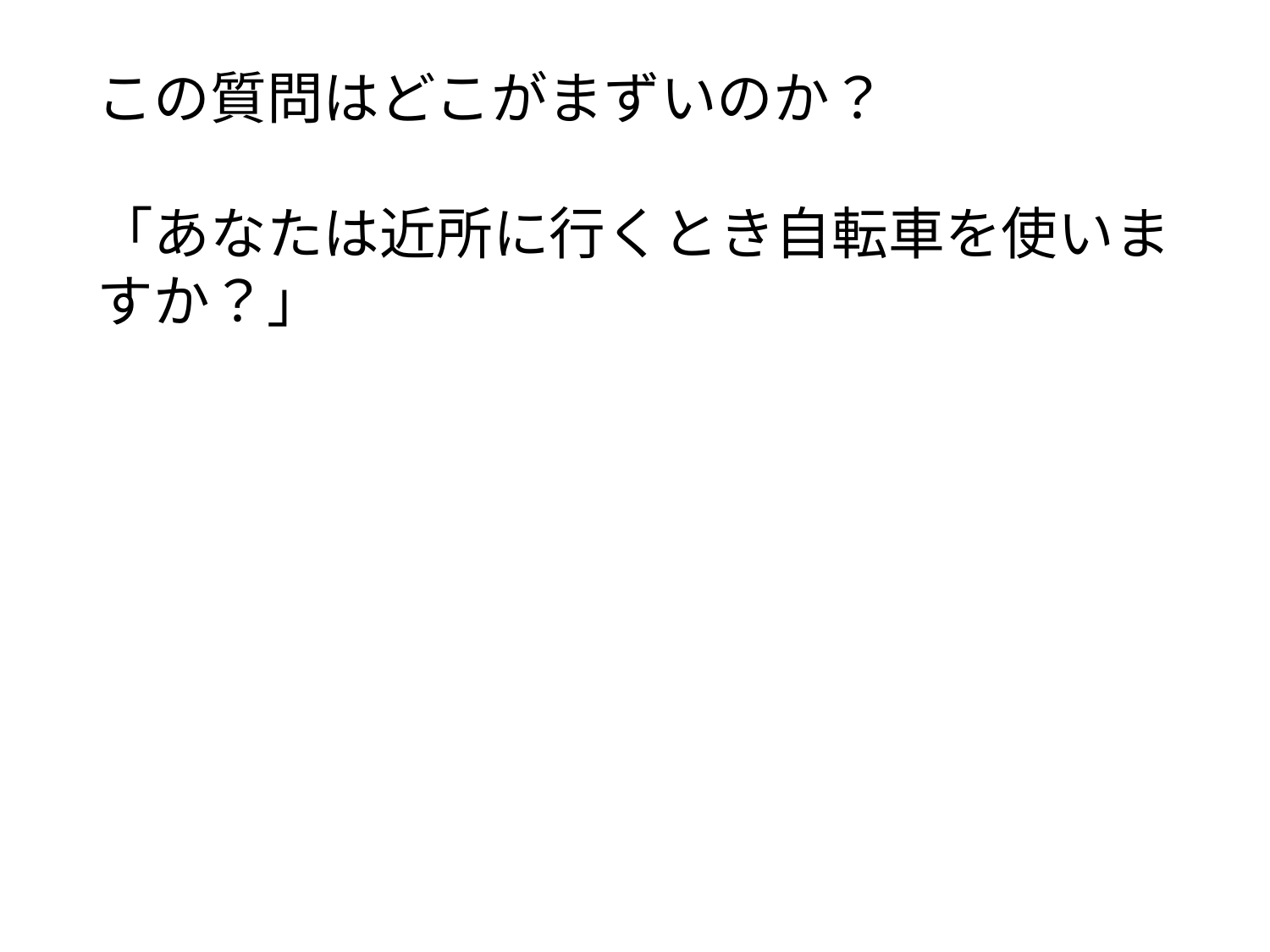

この質問はどこがまずいのか？

「あなたは近所に行くとき自転車を使いますか？」